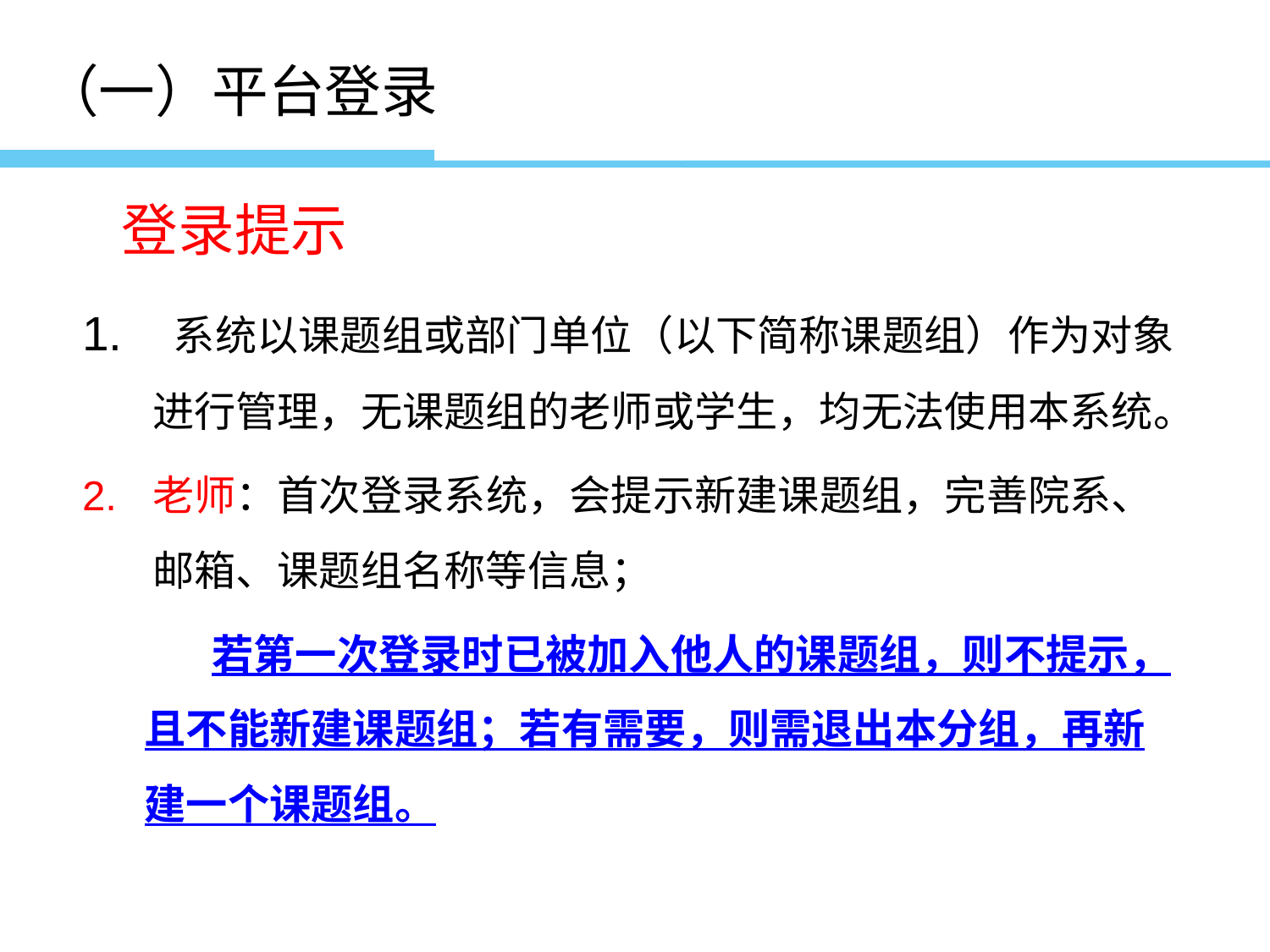

# （一）平台登录

登录提示
 系统以课题组或部门单位（以下简称课题组）作为对象进行管理，无课题组的老师或学生，均无法使用本系统。
老师：首次登录系统，会提示新建课题组，完善院系、邮箱、课题组名称等信息；
              若第一次登录时已被加入他人的课题组，则不提示，且不能新建课题组；若有需要，则需退出本分组，再新建一个课题组。